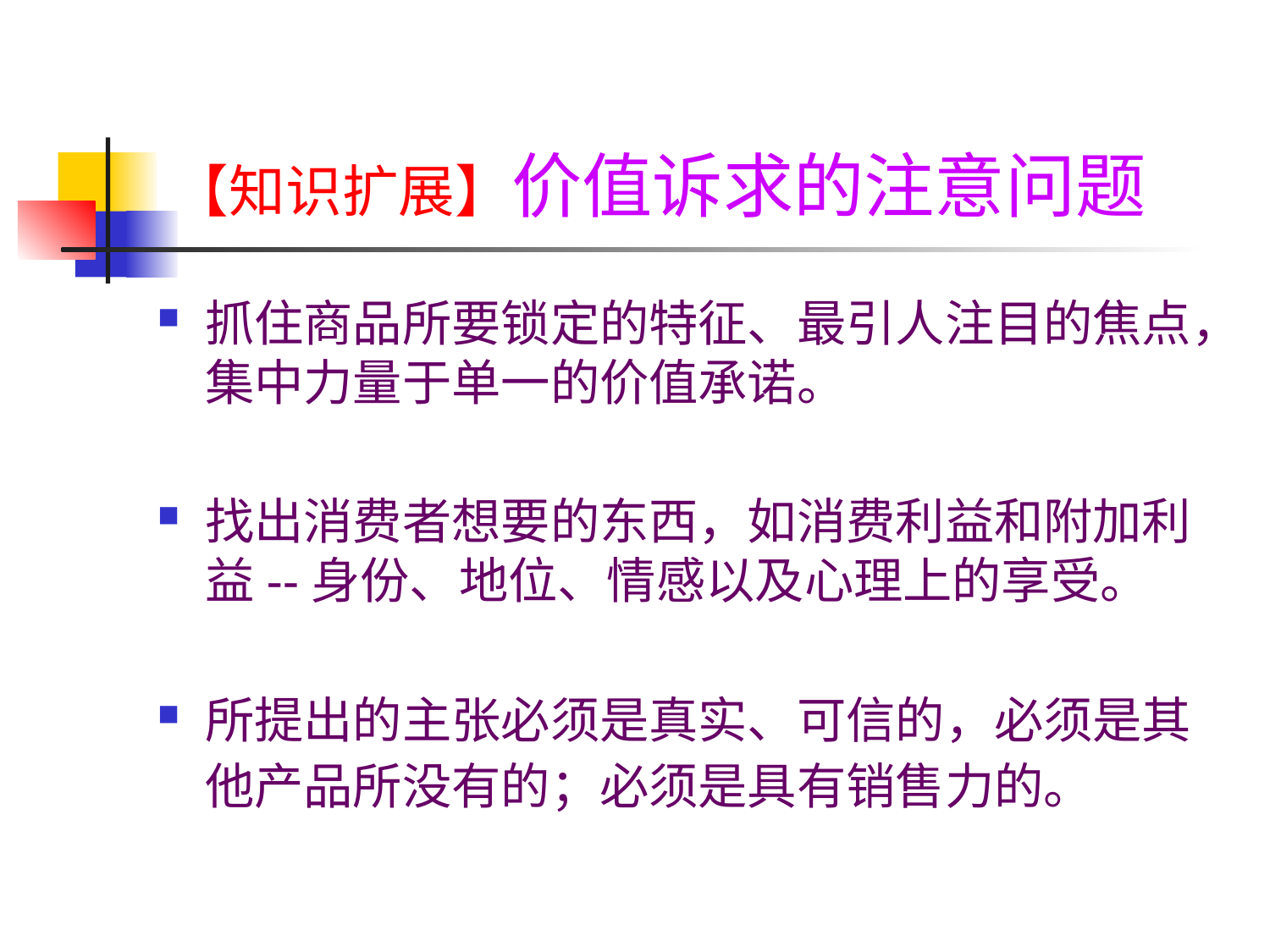

# 【知识扩展】价值诉求的注意问题
抓住商品所要锁定的特征、最引人注目的焦点，集中力量于单一的价值承诺。

找出消费者想要的东西，如消费利益和附加利益--身份、地位、情感以及心理上的享受。

所提出的主张必须是真实、可信的，必须是其他产品所没有的；必须是具有销售力的。
33